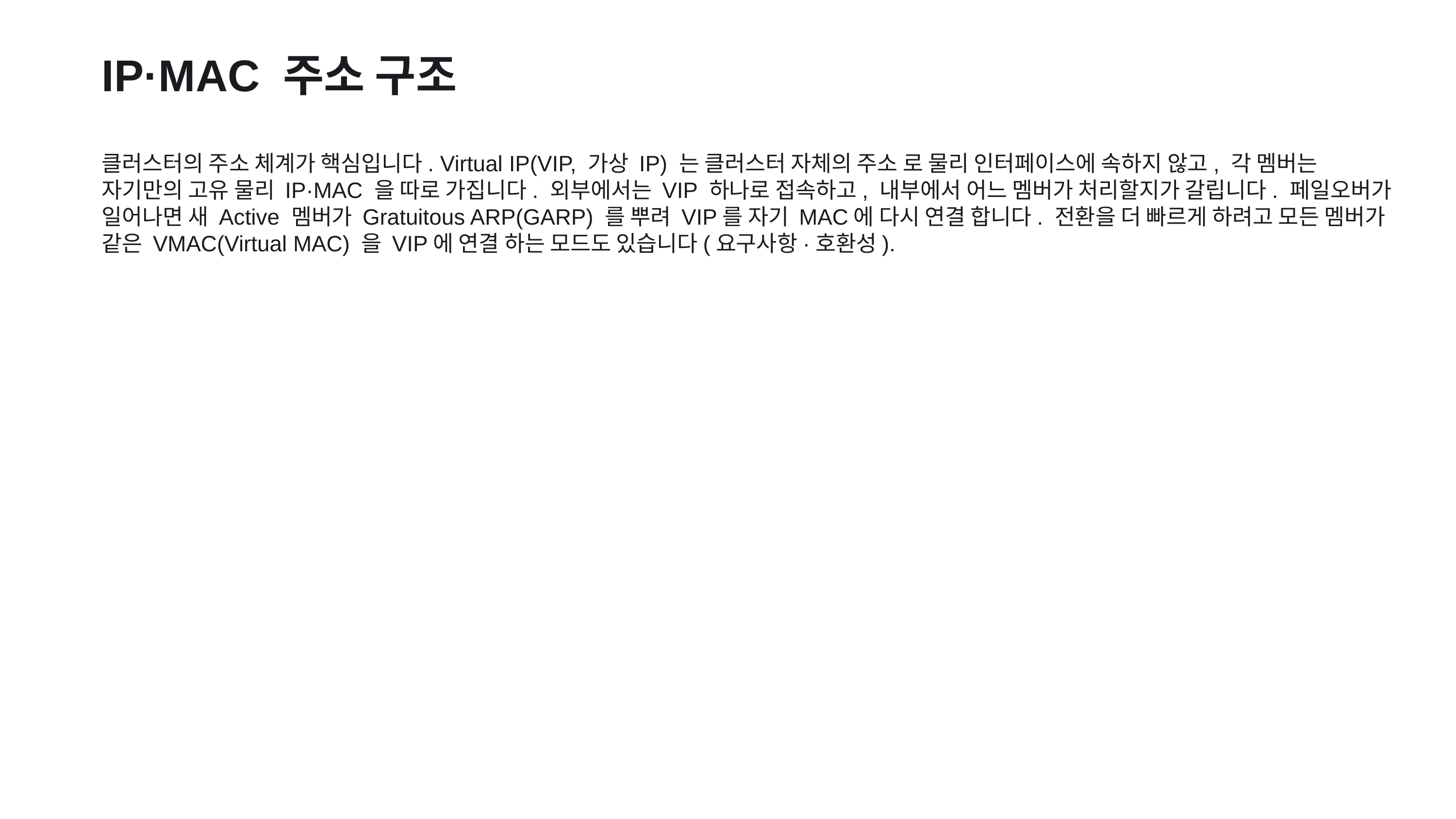

IP·MAC 주소 구조
클러스터의 주소 체계가 핵심입니다. Virtual IP(VIP, 가상 IP) 는 클러스터 자체의 주소 로 물리 인터페이스에 속하지 않고, 각 멤버는 자기만의 고유 물리 IP·MAC 을 따로 가집니다. 외부에서는 VIP 하나로 접속하고, 내부에서 어느 멤버가 처리할지가 갈립니다. 페일오버가 일어나면 새 Active 멤버가 Gratuitous ARP(GARP) 를 뿌려 VIP를 자기 MAC에 다시 연결 합니다. 전환을 더 빠르게 하려고 모든 멤버가 같은 VMAC(Virtual MAC) 을 VIP에 연결 하는 모드도 있습니다(요구사항·호환성).